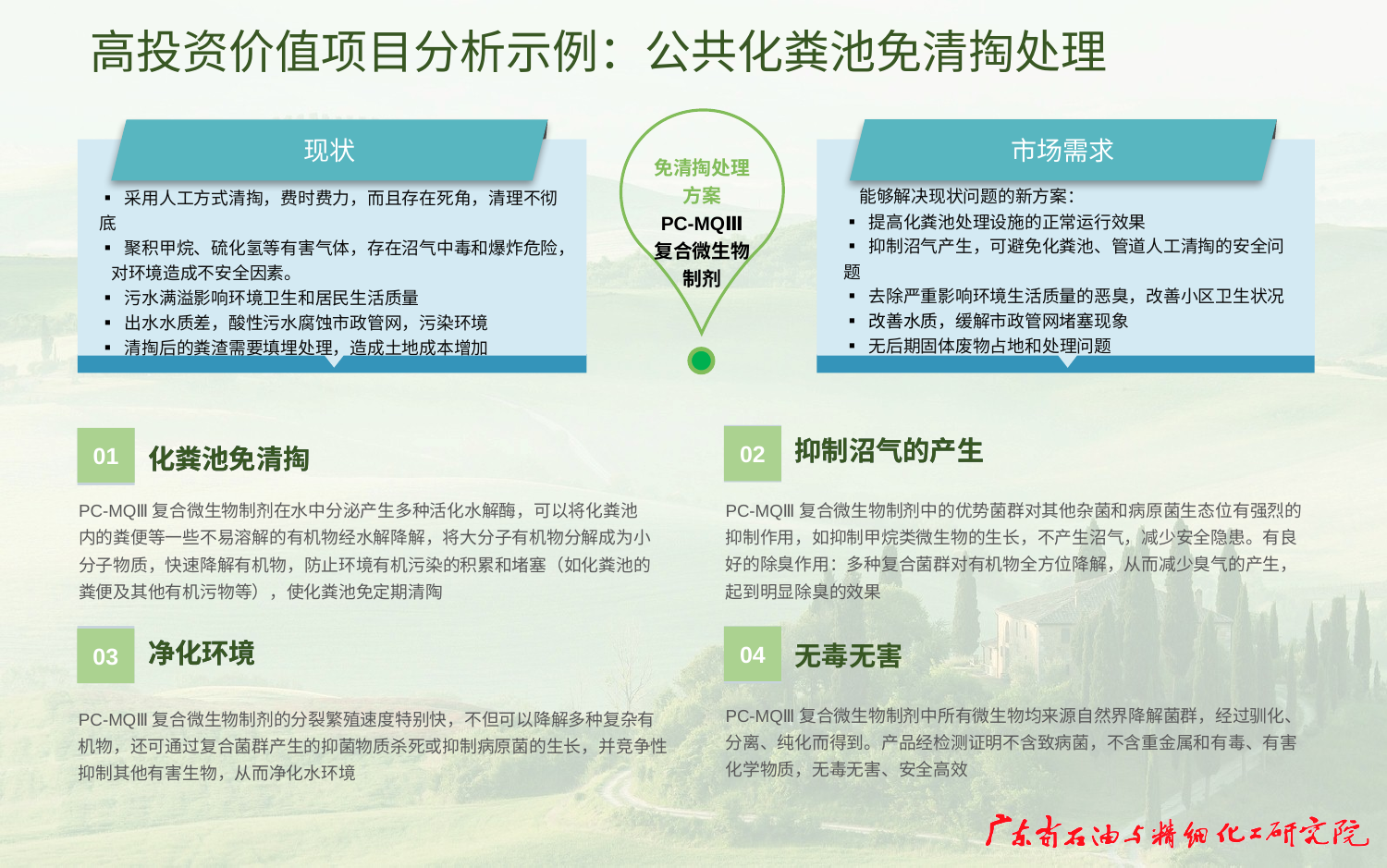

# 高投资价值项目分析示例：公共化粪池免清掏处理

现状

市场需求

免清掏处理方案
PC-MQⅢ
复合微生物制剂
   能够解决现状问题的新方案：
▪ 提高化粪池处理设施的正常运行效果
▪ 抑制沼气产生，可避免化粪池、管道人工清掏的安全问题
▪ 去除严重影响环境生活质量的恶臭，改善小区卫生状况
▪ 改善水质，缓解市政管网堵塞现象
▪ 无后期固体废物占地和处理问题
▪ 采用人工方式清掏，费时费力，而且存在死角，清理不彻底
▪ 聚积甲烷、硫化氢等有害气体，存在沼气中毒和爆炸危险，
  对环境造成不安全因素。
▪ 污水满溢影响环境卫生和居民生活质量
▪ 出水水质差，酸性污水腐蚀市政管网，污染环境
▪ 清掏后的粪渣需要填埋处理，造成土地成本增加

抑制沼气的产生
抑制沼气的产生

02
01

化粪池免清掏
化粪池免清掏
PC-MQⅢ复合微生物制剂中的优势菌群对其他杂菌和病原菌生态位有强烈的抑制作用，如抑制甲烷类微生物的生长，不产生沼气，减少安全隐患。有良好的除臭作用：多种复合菌群对有机物全方位降解，从而减少臭气的产生，起到明显除臭的效果
PC-MQⅢ复合微生物制剂在水中分泌产生多种活化水解酶，可以将化粪池内的粪便等一些不易溶解的有机物经水解降解，将大分子有机物分解成为小分子物质，快速降解有机物，防止环境有机污染的积累和堵塞（如化粪池的粪便及其他有机污物等），使化粪池免定期清陶
净化环境
净化环境

04
无毒无害
03
PC-MQⅢ复合微生物制剂中所有微生物均来源自然界降解菌群，经过驯化、分离、纯化而得到。产品经检测证明不含致病菌，不含重金属和有毒、有害化学物质，无毒无害、安全高效
PC-MQⅢ复合微生物制剂的分裂繁殖速度特别快，不但可以降解多种复杂有机物，还可通过复合菌群产生的抑菌物质杀死或抑制病原菌的生长，并竞争性抑制其他有害生物，从而净化水环境